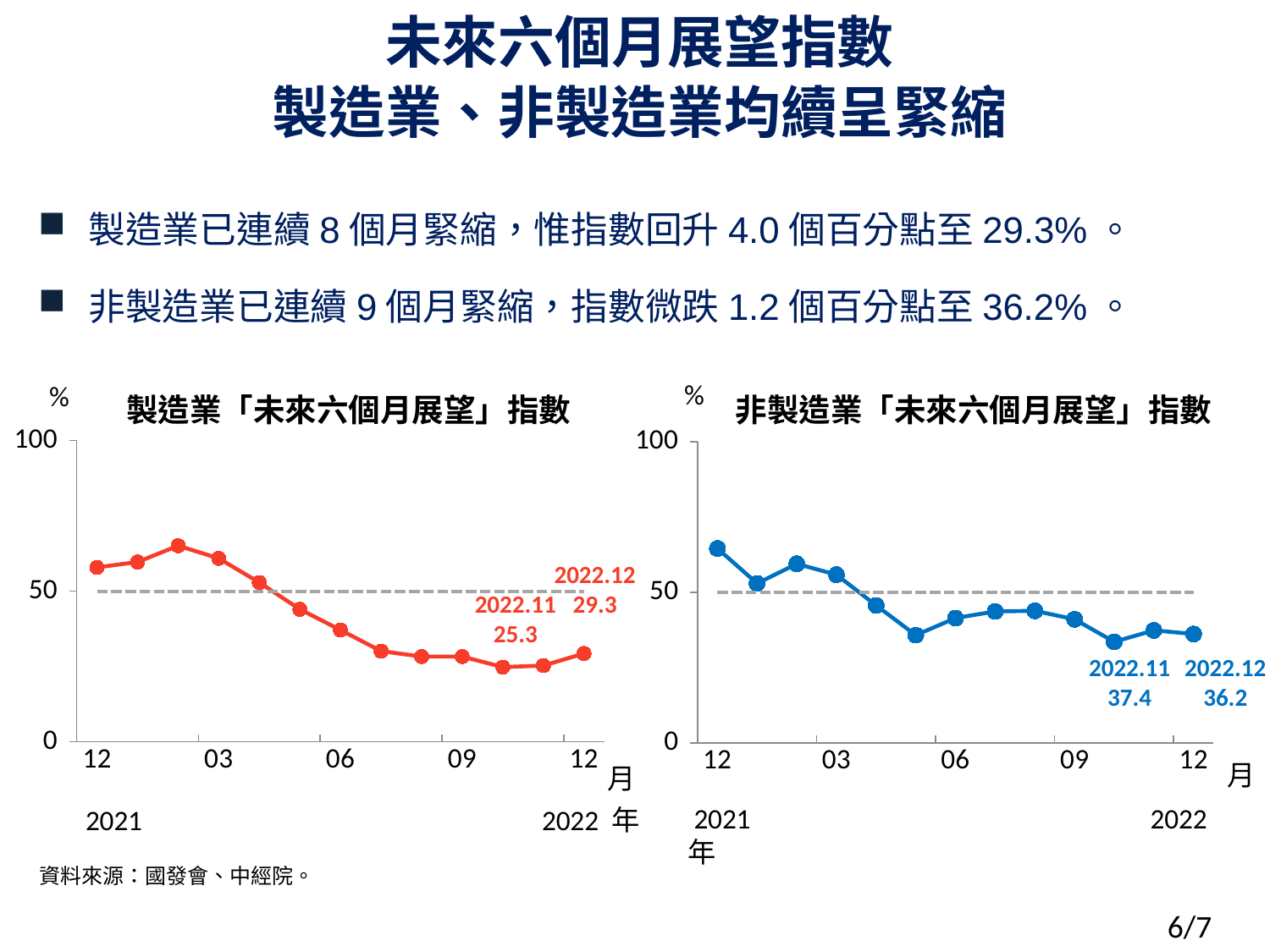

# 未來六個月展望指數 製造業、非製造業均續呈緊縮
製造業已連續8個月緊縮，惟指數回升4.0個百分點至29.3%。
非製造業已連續9個月緊縮，指數微跌1.2個百分點至36.2%。
     %
     %
製造業「未來六個月展望」指數
非製造業「未來六個月展望」指數

### Chart

| Category | 未來六個月景氣狀況預期指數 | 欄1 |
|---|---|---|
| 44531 | 57.9 | 50.0 |
| 44562 | 59.7 | 50.0 |
| 44593 | 65.1 | 50.0 |
| 44621 | 60.9 | 50.0 |
| 44652 | 52.9 | 50.0 |
| 44682 | 44.0 | 50.0 |
| 44713 | 37.1 | 50.0 |
| 44743 | 30.1 | 50.0 |
| 44774 | 28.3 | 50.0 |
| 44805 | 28.3 | 50.0 |
| 44835 | 24.8 | 50.0 |
| 44866 | 25.3 | 50.0 |
| 44896 | 29.3 | 50.0 |

### Chart

| Category | 未來六個月景氣狀況預期指數 | 欄1 |
|---|---|---|
| 44531 | 64.6 | 50.0 |
| 44562 | 53.0 | 50.0 |
| 44593 | 59.5 | 50.0 |
| 44621 | 55.9 | 50.0 |
| 44652 | 45.7 | 50.0 |
| 44682 | 35.8 | 50.0 |
| 44713 | 41.5 | 50.0 |
| 44743 | 43.7 | 50.0 |
| 44774 | 43.9 | 50.0 |
| 44805 | 41.1 | 50.0 |
| 44835 | 33.6 | 50.0 |
| 44866 | 37.4 | 50.0 |
| 44896 | 36.2 | 50.0 |
2022.12
29.3
2022.11
25.3
2022.11
37.4
2022.12
36.2
月
月
 2021                                                               2022   年
      2021                                                               2022 年
資料來源：國發會、中經院。